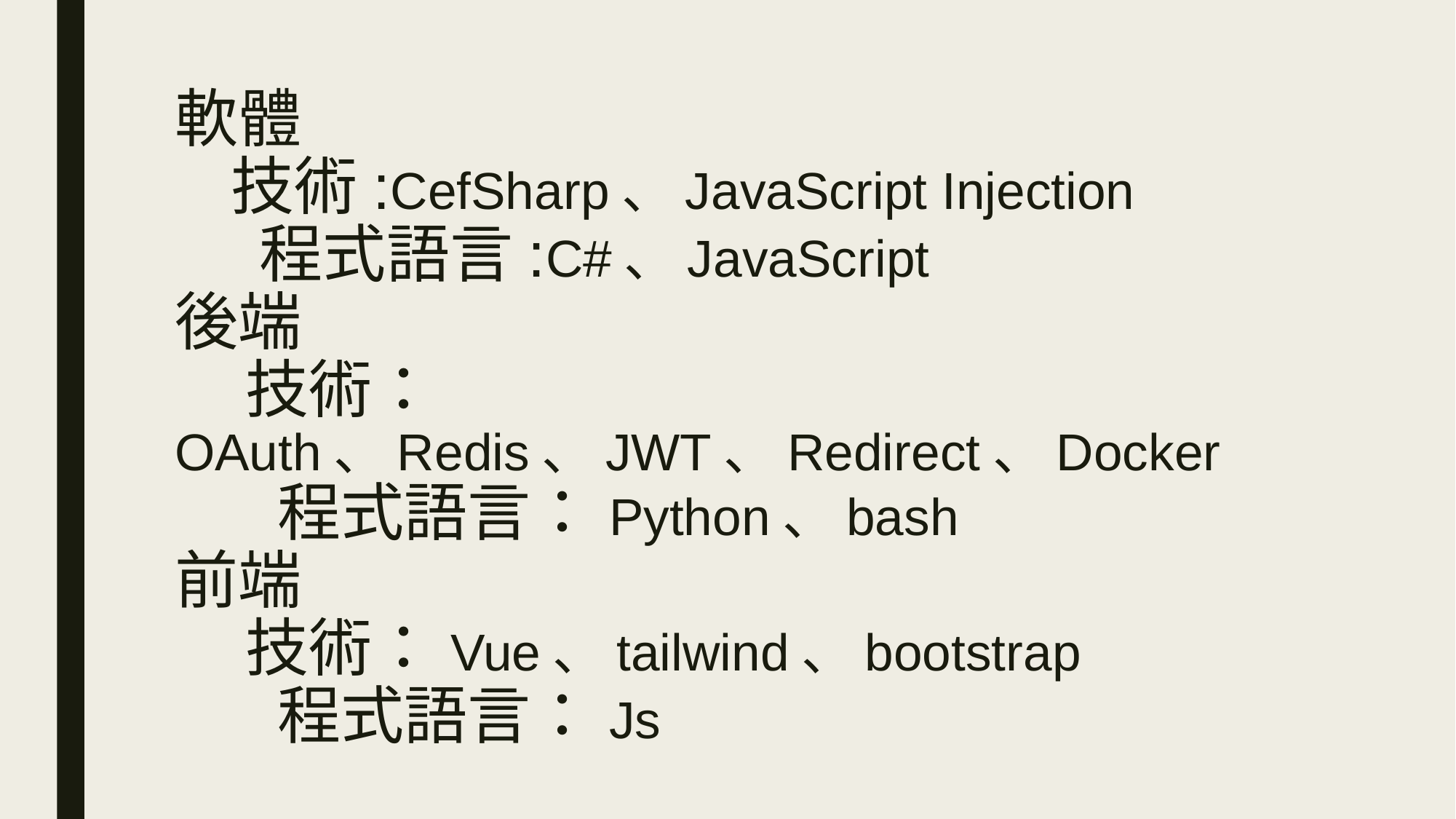

# 軟體 技術:CefSharp、JavaScript Injection 程式語言:C#、JavaScript
後端
     技術：OAuth、Redis、JWT、Redirect、Docker
     程式語言：Python、bash
前端
     技術：Vue、tailwind、bootstrap ​
     程式語言：Js